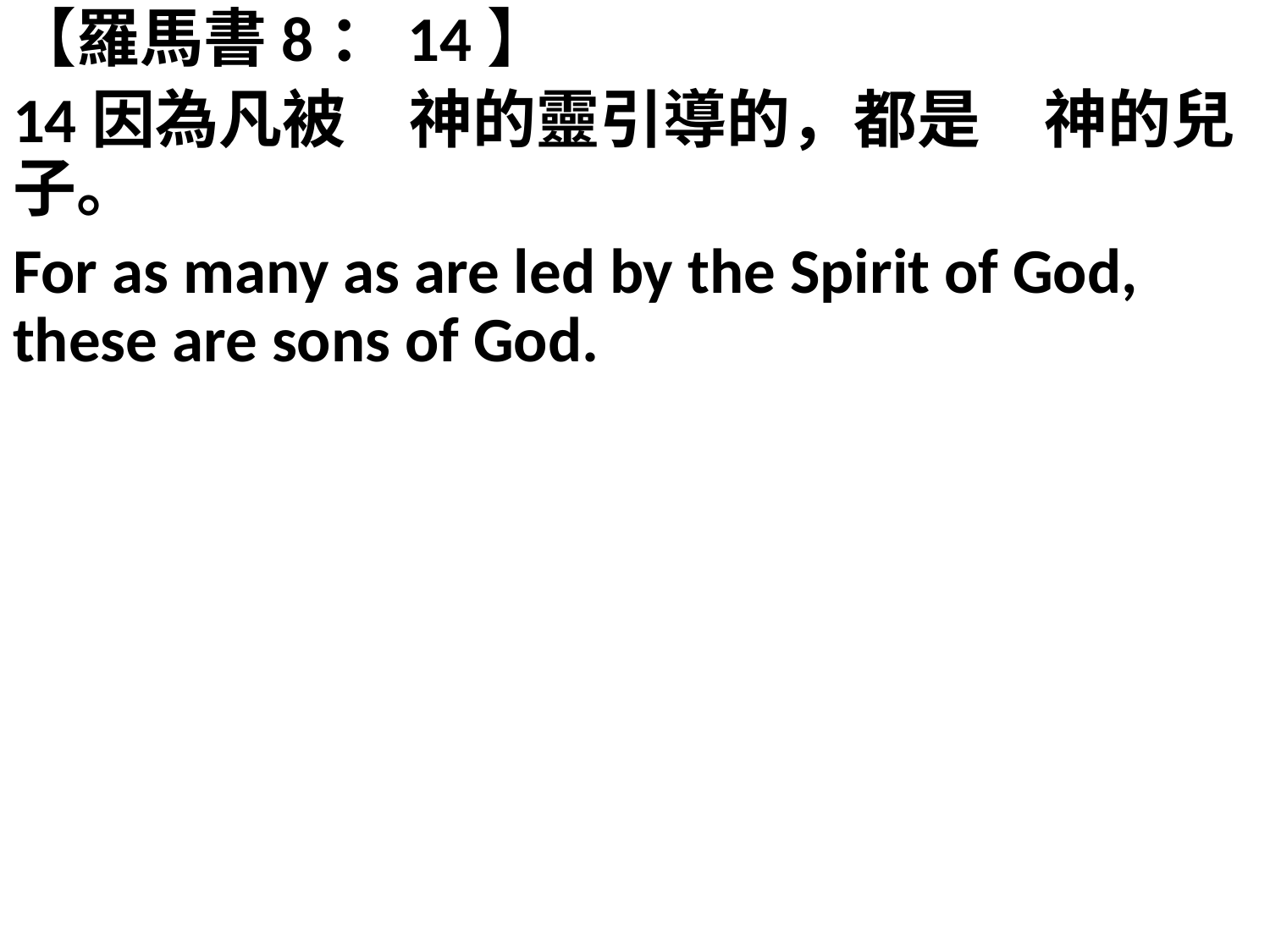

【羅馬書8：14】
14因為凡被　神的靈引導的，都是　神的兒子。
For as many as are led by the Spirit of God, these are sons of God.